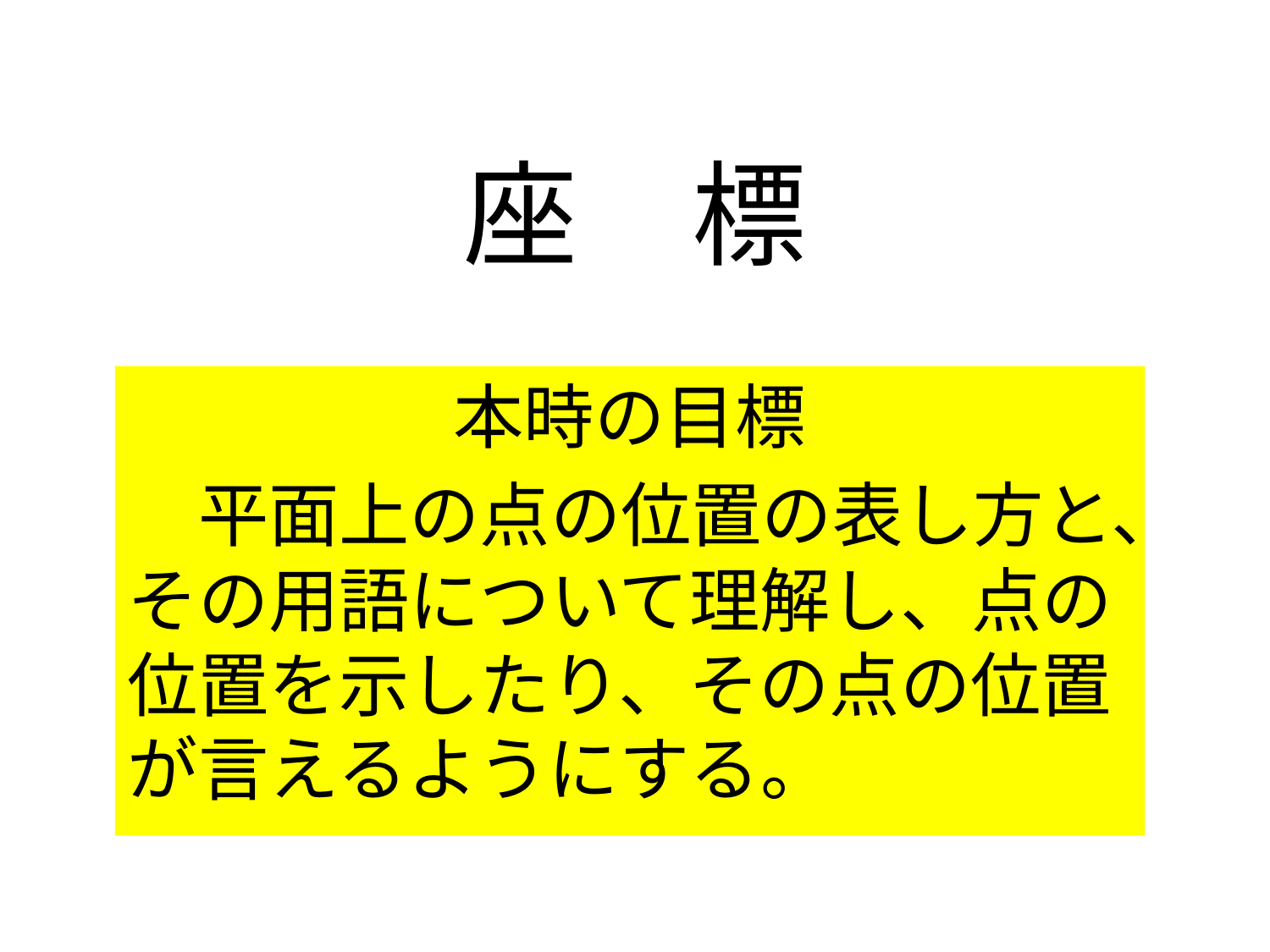

# 座　標
本時の目標
　平面上の点の位置の表し方と、その用語について理解し、点の位置を示したり、その点の位置が言えるようにする。